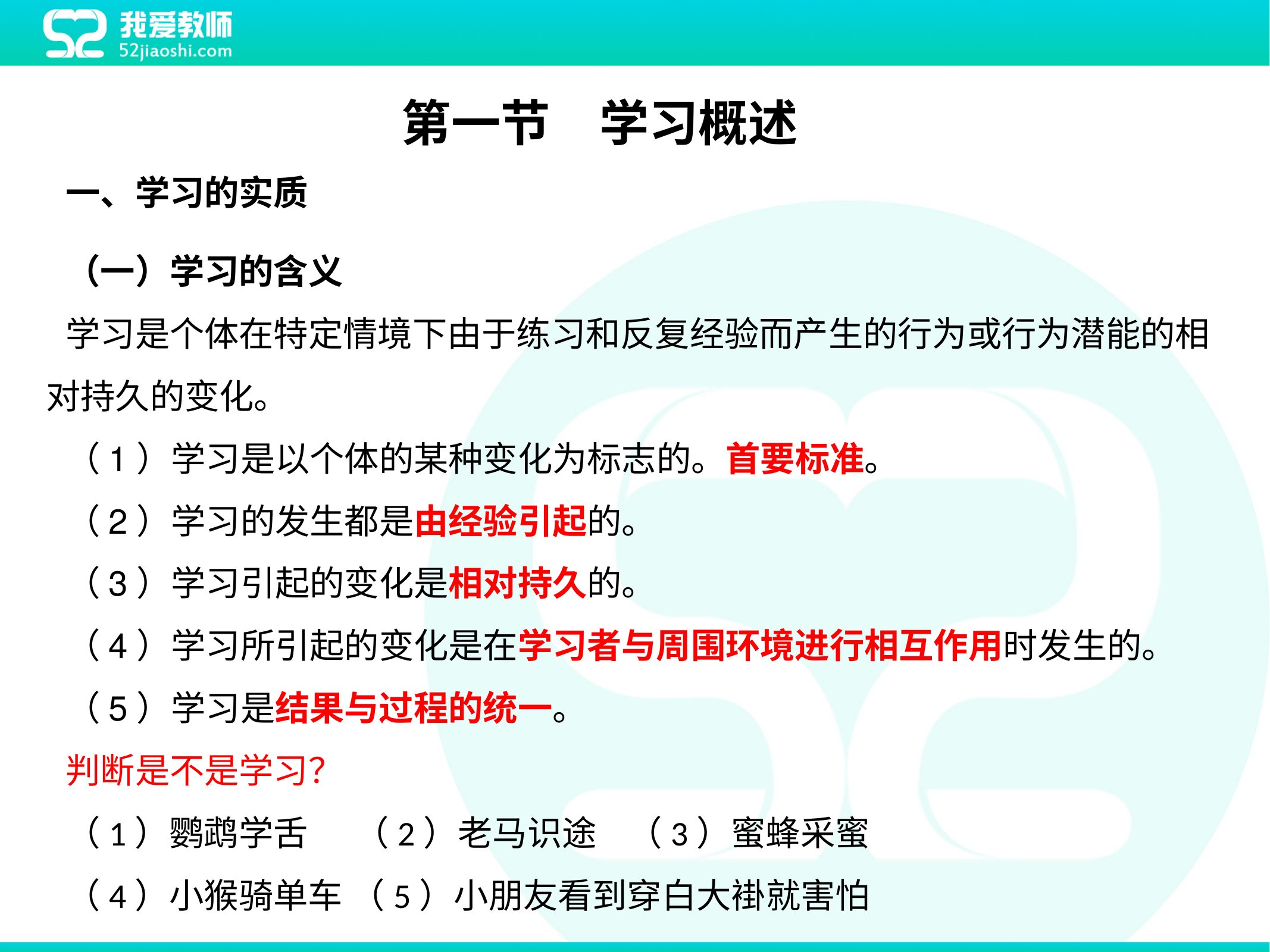

第一节　学习概述
一、学习的实质
（一）学习的含义
学习是个体在特定情境下由于练习和反复经验而产生的行为或行为潜能的相对持久的变化。
（1）学习是以个体的某种变化为标志的。首要标准。
（2）学习的发生都是由经验引起的。
（3）学习引起的变化是相对持久的。
（4）学习所引起的变化是在学习者与周围环境进行相互作用时发生的。
（5）学习是结果与过程的统一。
判断是不是学习？
（1）鹦鹉学舌      （2）老马识途    （3）蜜蜂采蜜
（4）小猴骑单车 （5）小朋友看到穿白大褂就害怕